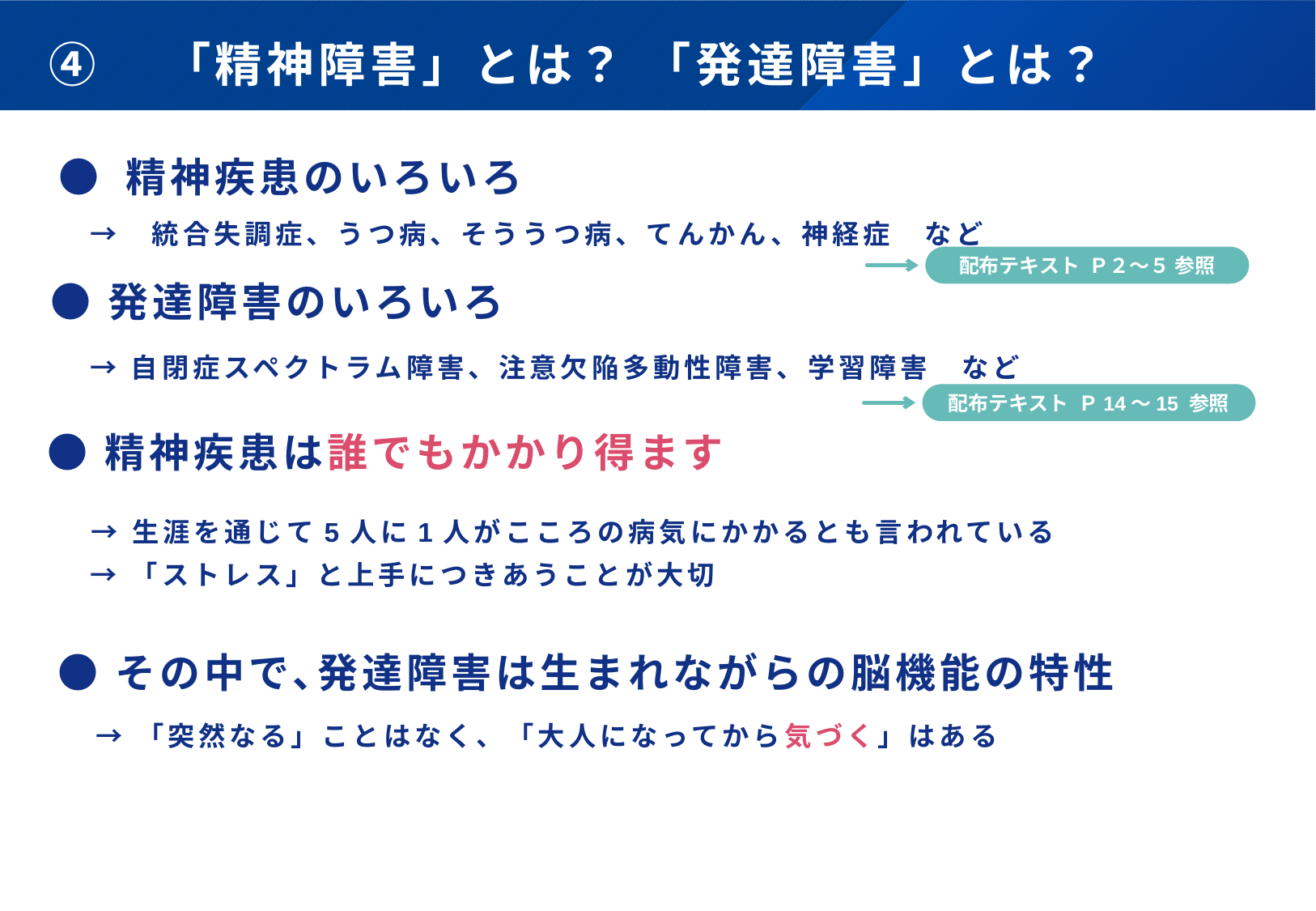

# ④　「精神障害」とは？ 「発達障害」とは？
● 精神疾患のいろいろ
　→　統合失調症、うつ病、そううつ病、てんかん、神経症　など
配布テキスト  Ｐ２～５ 参照
　  ● 発達障害のいろいろ
　→ 自閉症スペクトラム障害、注意欠陥多動性障害、学習障害　など
配布テキスト  Ｐ14～15 参照
　  ● 精神疾患は誰でもかかり得ます
　→ 生涯を通じて5人に1人がこころの病気にかかるとも言われている
　→ 「ストレス」と上手につきあうことが大切
　  ● その中で､発達障害は生まれながらの脳機能の特性
　 → 「突然なる」ことはなく、「大人になってから気づく」はある